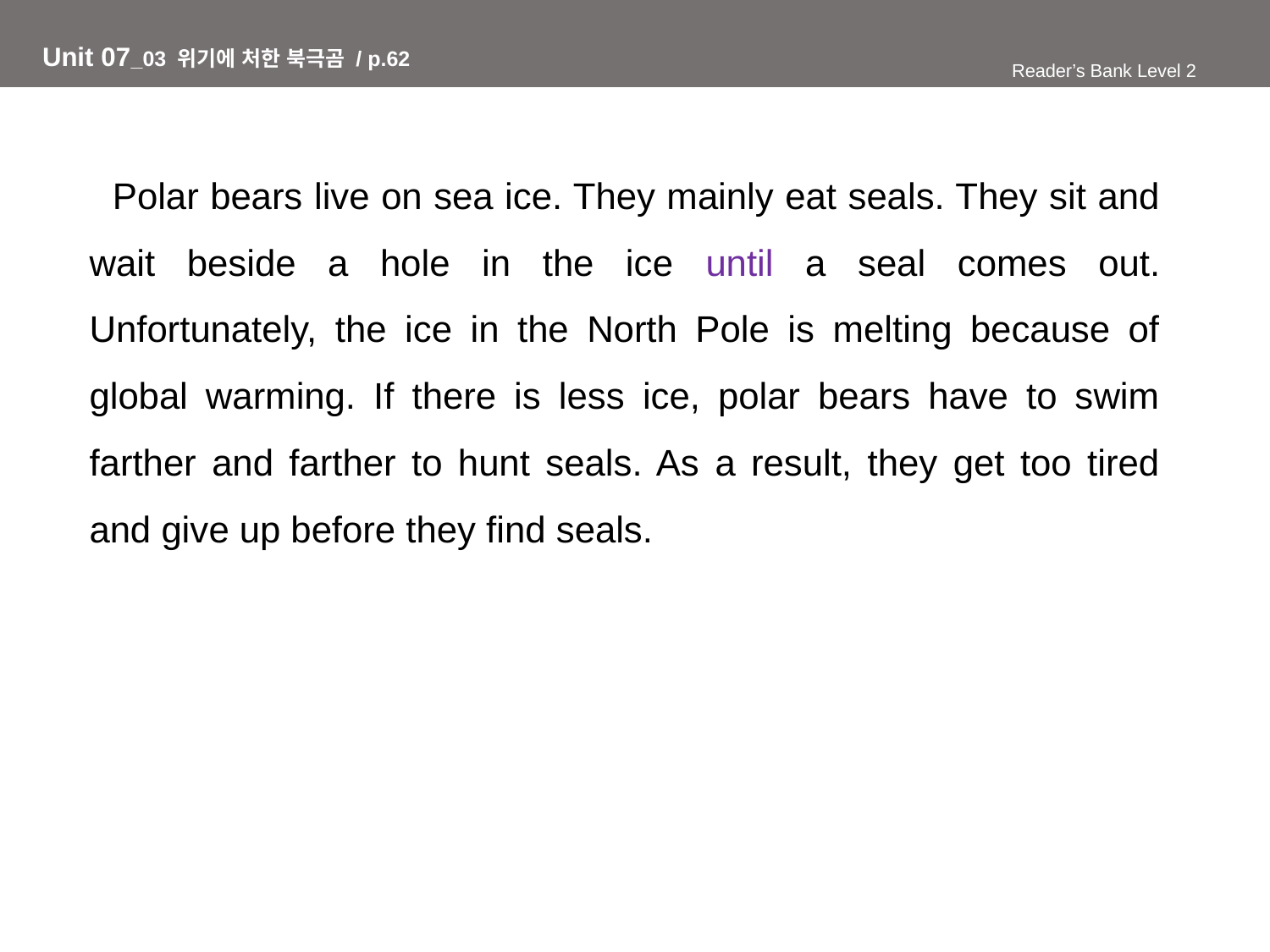

# Unit 07_03 위기에 처한 북극곰 / p.62
Reader’s Bank Level 2

  Polar bears live on sea ice. They mainly eat seals. They sit and wait beside a hole in the ice until a seal comes out. Unfortunately, the ice in the North Pole is melting because of global warming. If there is less ice, polar bears have to swim farther and farther to hunt seals. As a result, they get too tired and give up before they find seals.